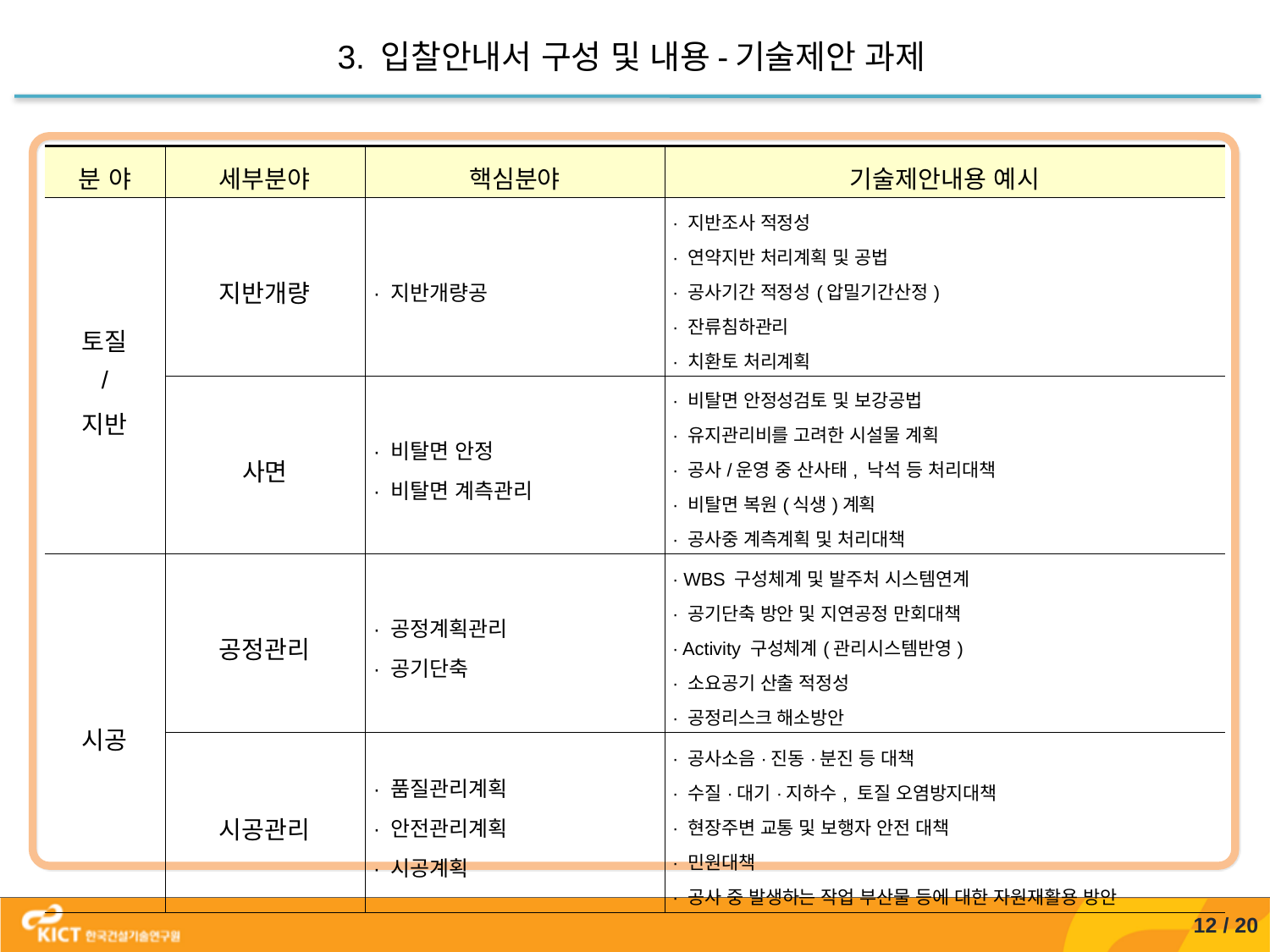

3. 입찰안내서 구성 및 내용-기술제안 과제

| 분 야 | 세부분야 | 핵심분야 | 기술제안내용 예시 |
| --- | --- | --- | --- |
| 토질 / 지반 | 지반개량 | · 지반개량공 | · 지반조사 적정성 · 연약지반 처리계획 및 공법 · 공사기간 적정성(압밀기간산정) · 잔류침하관리 · 치환토 처리계획 |
|  | 사면 | · 비탈면 안정 · 비탈면 계측관리 | · 비탈면 안정성검토 및 보강공법 · 유지관리비를 고려한 시설물 계획 · 공사/운영 중 산사태, 낙석 등 처리대책 · 비탈면 복원(식생)계획 · 공사중 계측계획 및 처리대책 |
| 시공 | 공정관리 | · 공정계획관리 · 공기단축 | · WBS 구성체계 및 발주처 시스템연계 · 공기단축 방안 및 지연공정 만회대책 · Activity 구성체계(관리시스템반영) · 소요공기 산출 적정성 · 공정리스크 해소방안 |
|  | 시공관리 | · 품질관리계획 · 안전관리계획 · 시공계획 | · 공사소음·진동·분진 등 대책 · 수질·대기·지하수, 토질 오염방지대책 · 현장주변 교통 및 보행자 안전 대책 · 민원대책 · 공사 중 발생하는 작업 부산물 등에 대한 자원재활용 방안 |
12 / 20